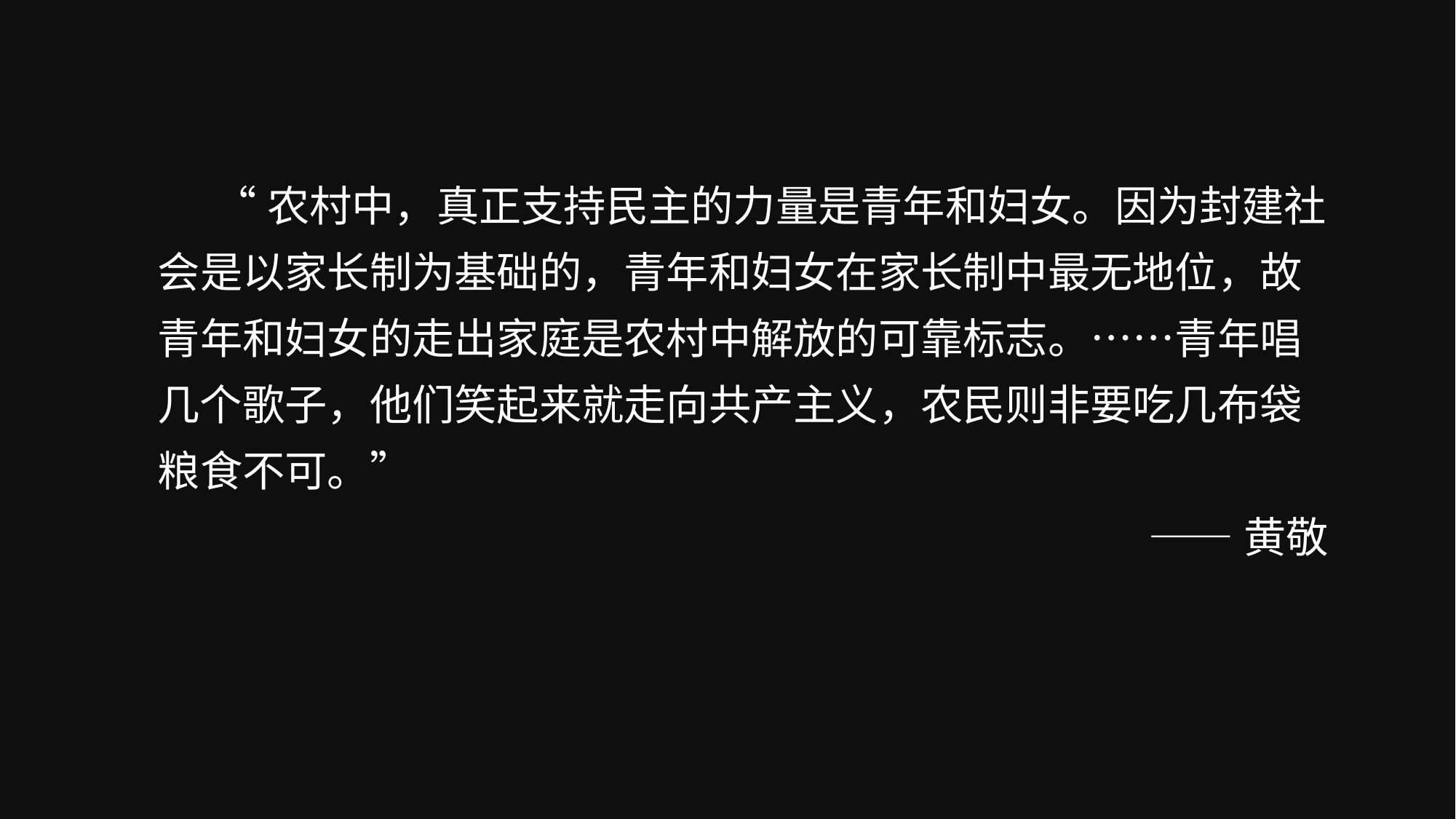

“农村中，真正支持民主的力量是青年和妇女。因为封建社会是以家长制为基础的，青年和妇女在家长制中最无地位，故青年和妇女的走出家庭是农村中解放的可靠标志。……青年唱几个歌子，他们笑起来就走向共产主义，农民则非要吃几布袋粮食不可。”
——黄敬